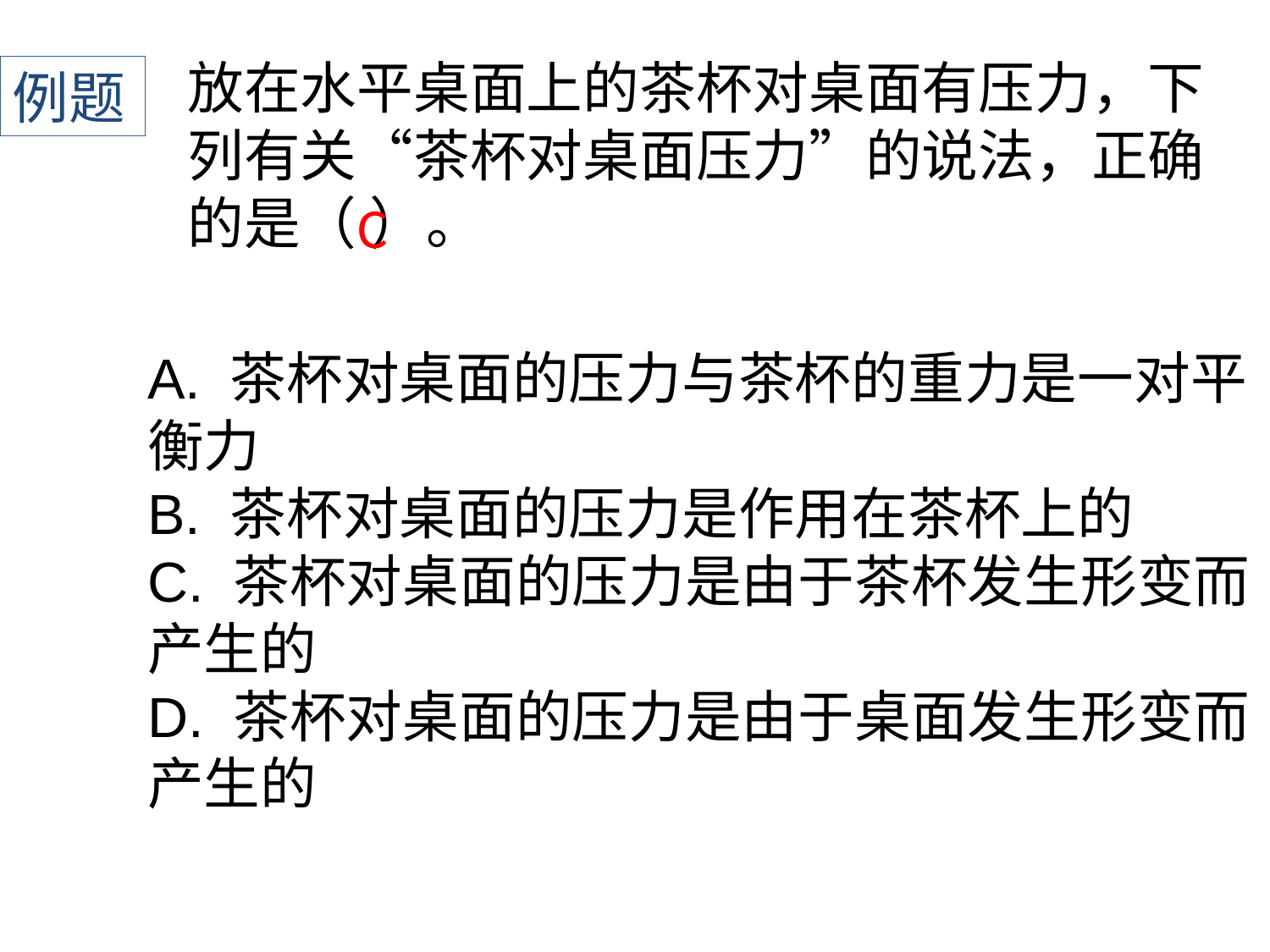

放在水平桌面上的茶杯对桌面有压力，下列有关“茶杯对桌面压力”的说法，正确的是（ ）。
例题
C
A. 茶杯对桌面的压力与茶杯的重力是一对平衡力
B. 茶杯对桌面的压力是作用在茶杯上的
C. 茶杯对桌面的压力是由于茶杯发生形变而产生的
D. 茶杯对桌面的压力是由于桌面发生形变而产生的